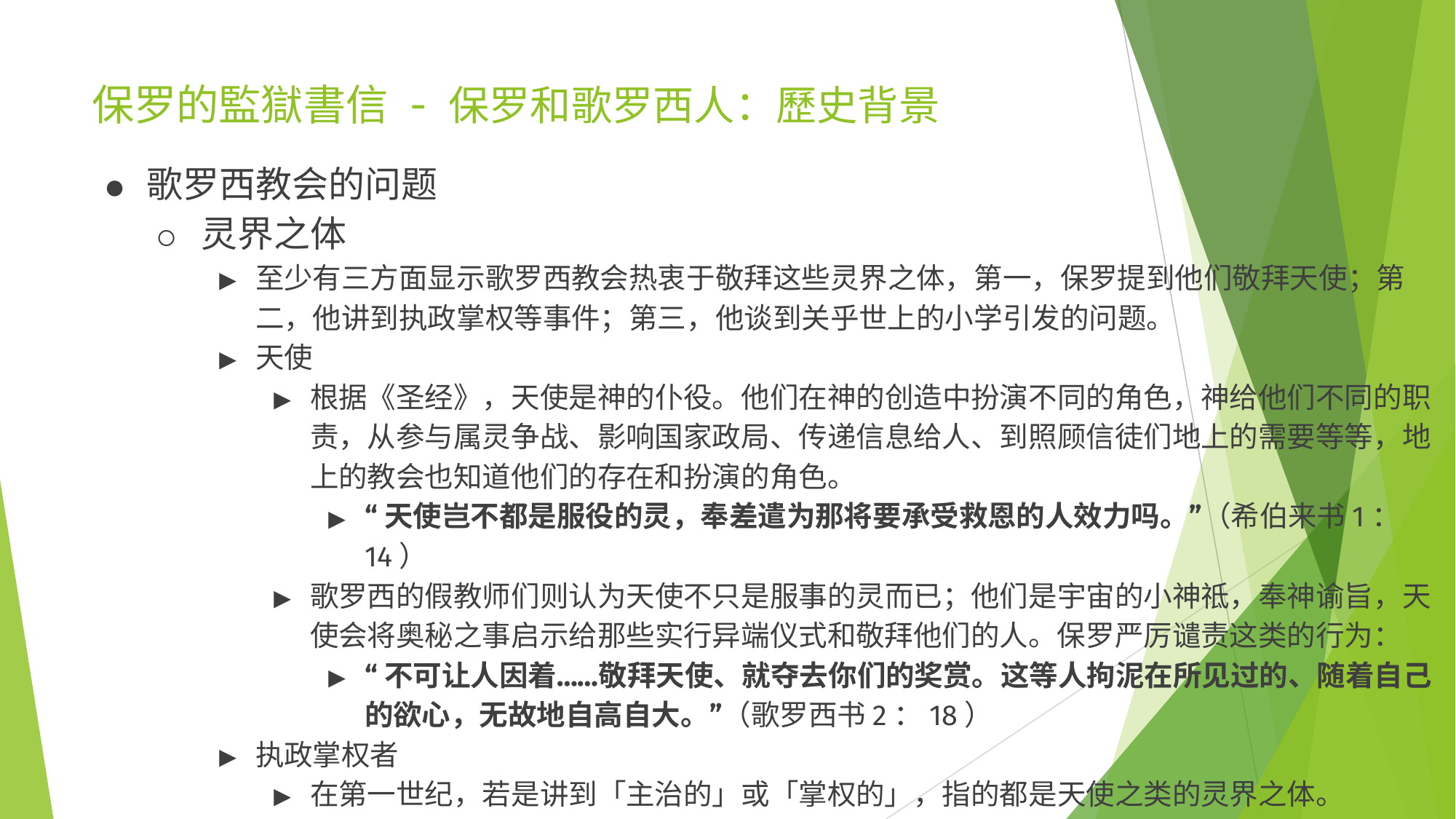

# 保罗的監獄書信 - 保罗和歌罗西人：歷史背景
歌罗西教会的问题
灵界之体
至少有三方面显示歌罗西教会热衷于敬拜这些灵界之体，第一，保罗提到他们敬拜天使；第二，他讲到执政掌权等事件；第三，他谈到关乎世上的小学引发的问题。
天使
根据《圣经》，天使是神的仆役。他们在神的创造中扮演不同的角色，神给他们不同的职责，从参与属灵争战、影响国家政局、传递信息给人、到照顾信徒们地上的需要等等，地上的教会也知道他们的存在和扮演的角色。
“天使岂不都是服役的灵，奉差遣为那将要承受救恩的人效力吗。”（希伯来书1：14）
歌罗西的假教师们则认为天使不只是服事的灵而已；他们是宇宙的小神祗，奉神谕旨，天使会将奥秘之事启示给那些实行异端仪式和敬拜他们的人。保罗严厉谴责这类的行为：
“不可让人因着……敬拜天使、就夺去你们的奖赏。这等人拘泥在所见过的、随着自己的欲心，无故地自高自大。”（歌罗西书2：18）​​
执政掌权者
在第一世纪，若是讲到「主治的」或「掌权的」，指的都是天使之类的灵界之体。